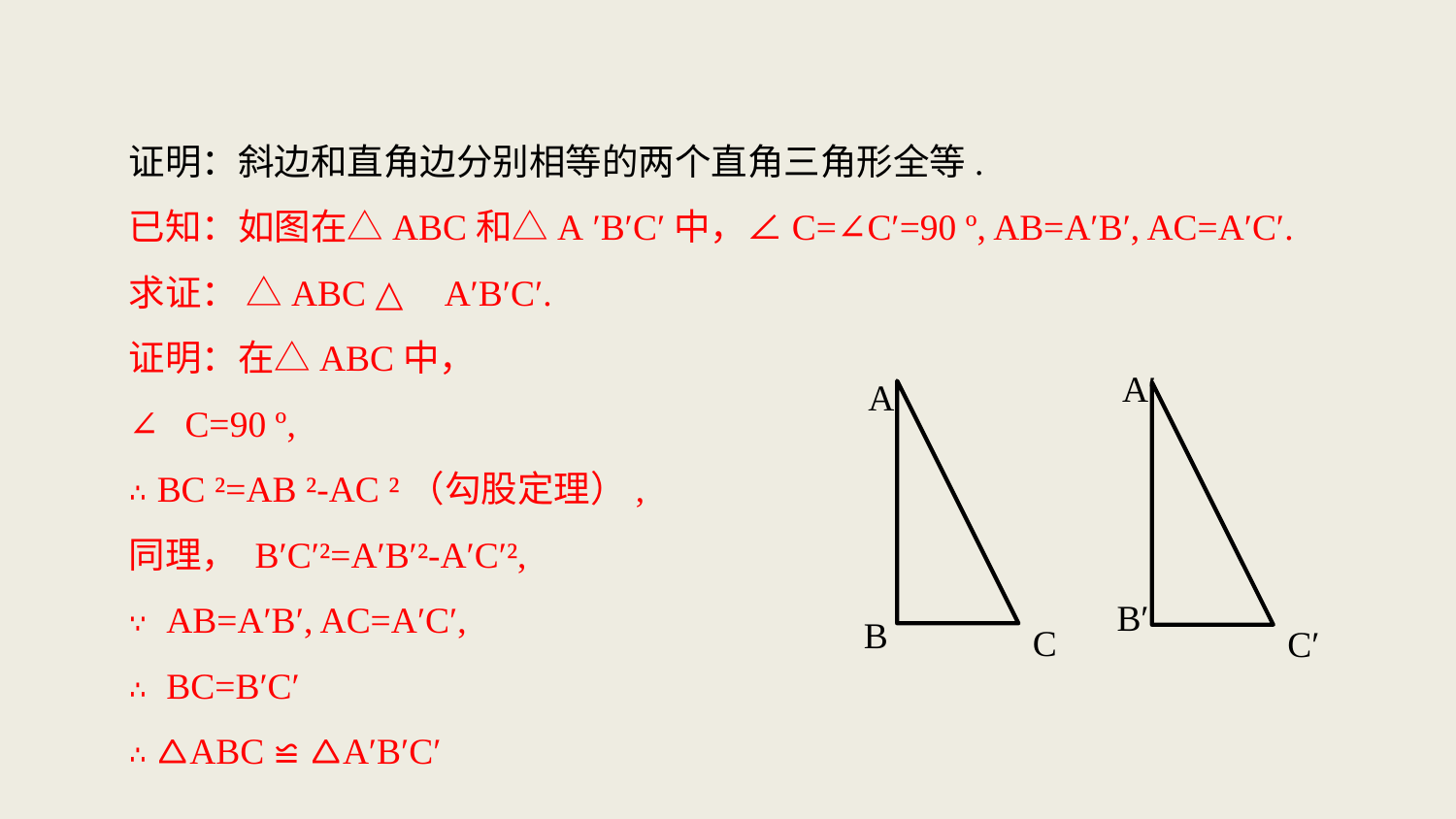

证明：斜边和直角边分别相等的两个直角三角形全等.
已知：如图在△ABC和△A ′B′C′中，∠C=∠C′=90 º, AB=A′B′, AC=A′C′.
求证： △ABC ≌ △A′B′C′.
证明：在△ABC中，
∵ ∠C=90 º,
∴ BC ²=AB ²-AC ²（勾股定理）,
同理， B′C′²=A′B′²-A′C′²,
∵  AB=A′B′, AC=A′C′,
∴  BC=B′C′
∴ △ABC ≌ △A′B′C′
A′

B′
C′
A

B
C